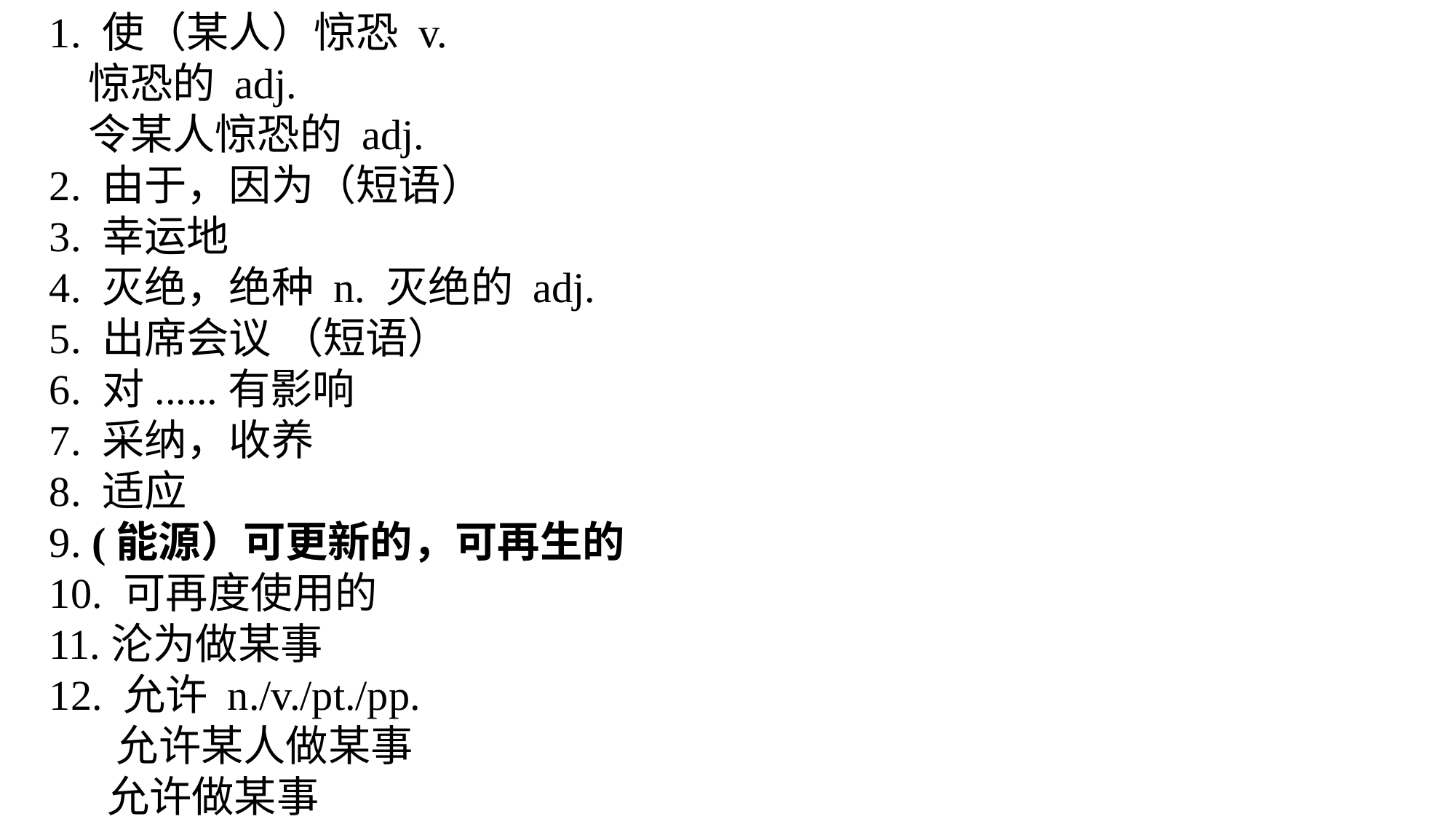

1. 使（某人）惊恐 v.
   惊恐的 adj.
   令某人惊恐的 adj.
2. 由于，因为（短语）
3. 幸运地
4. 灭绝，绝种 n. 灭绝的 adj.
5. 出席会议 （短语）
6. 对......有影响
7. 采纳，收养
8. 适应
9. (能源）可更新的，可再生的
10. 可再度使用的
11.沦为做某事
12. 允许 n./v./pt./pp.
      允许某人做某事
     允许做某事